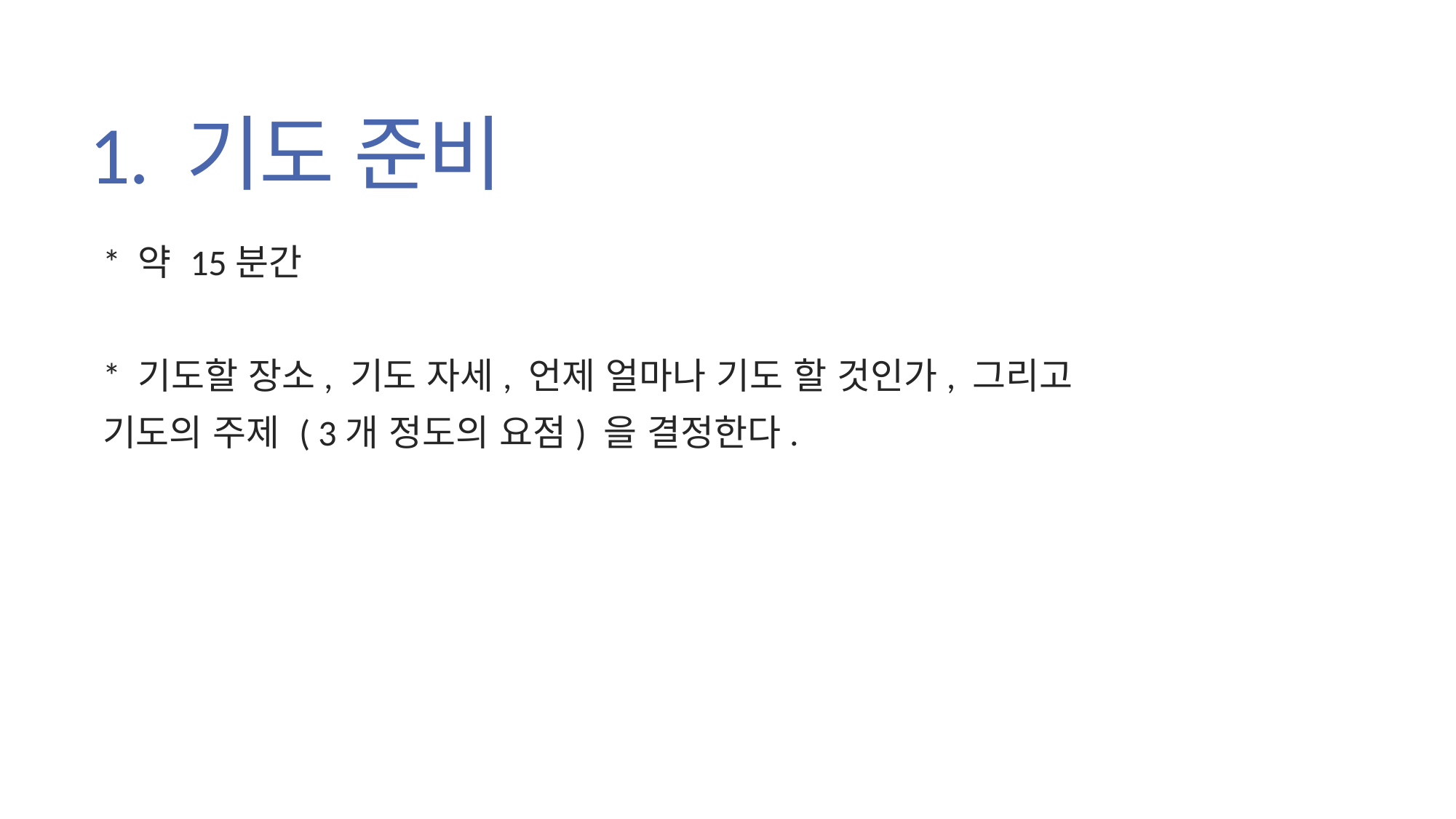

# 1. 기도 준비
* 약 15분간

* 기도할 장소, 기도 자세, 언제 얼마나 기도 할 것인가, 그리고
기도의 주제 ( 3개 정도의 요점) 을 결정한다.